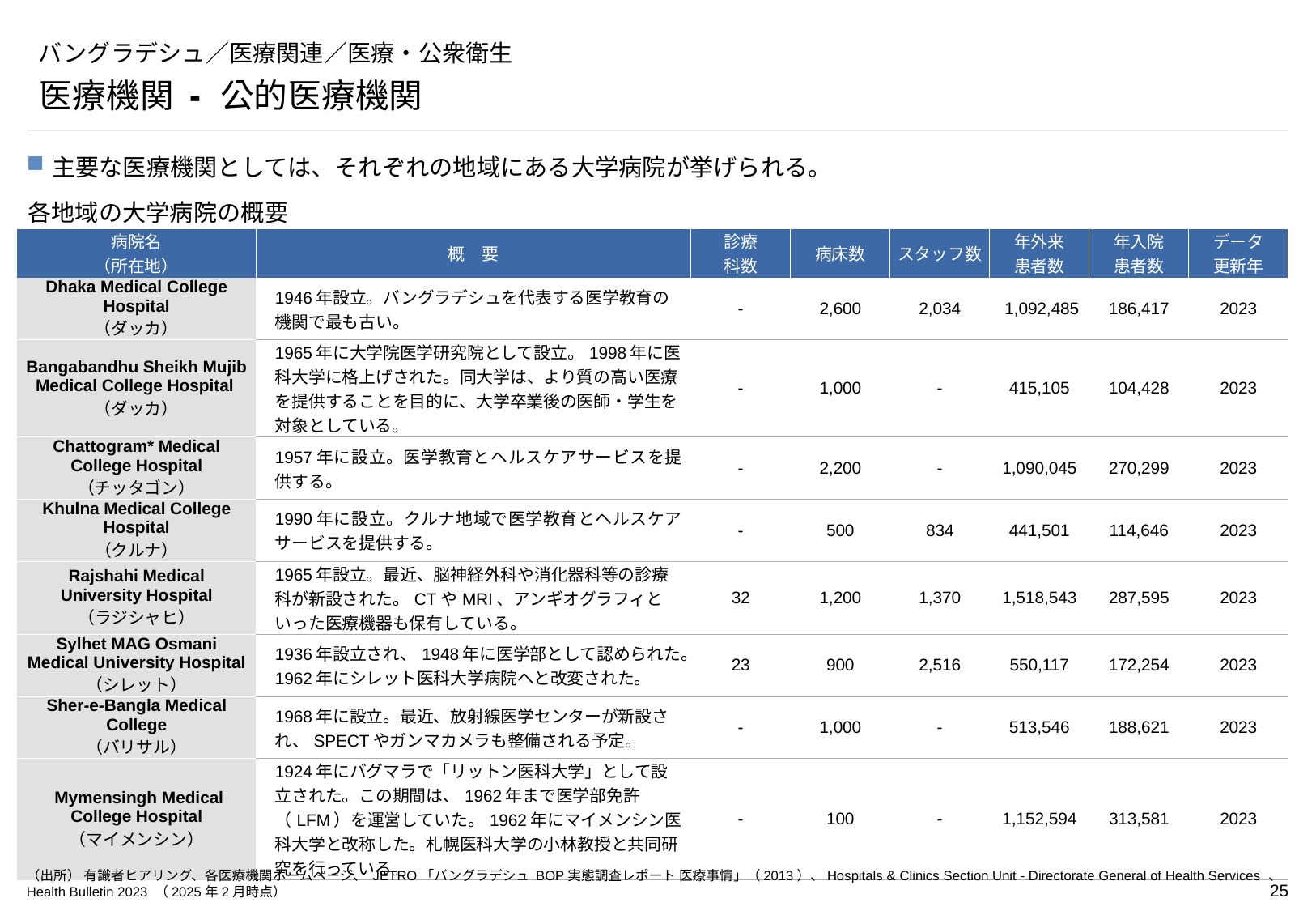

# バングラデシュ／医療関連／医療・公衆衛生
医療機関 - 公的医療機関
主要な医療機関としては、それぞれの地域にある大学病院が挙げられる。
各地域の大学病院の概要
| 病院名 （所在地） | 概　要 | 診療 科数 | 病床数 | スタッフ数 | 年外来 患者数 | 年入院 患者数 | データ 更新年 |
| --- | --- | --- | --- | --- | --- | --- | --- |
| Dhaka Medical College Hospital （ダッカ） | 1946年設立。バングラデシュを代表する医学教育の機関で最も古い。 | - | 2,600 | 2,034 | 1,092,485 | 186,417 | 2023 |
| Bangabandhu Sheikh Mujib Medical College Hospital（ダッカ） | 1965年に大学院医学研究院として設立。1998年に医科大学に格上げされた。同大学は、より質の高い医療を提供することを目的に、大学卒業後の医師・学生を対象としている。 | - | 1,000 | - | 415,105 | 104,428 | 2023 |
| Chattogram\* Medical College Hospital （チッタゴン） | 1957年に設立。医学教育とヘルスケアサービスを提供する。 | - | 2,200 | - | 1,090,045 | 270,299 | 2023 |
| Khulna Medical College Hospital （クルナ） | 1990年に設立。クルナ地域で医学教育とヘルスケアサービスを提供する。 | - | 500 | 834 | 441,501 | 114,646 | 2023 |
| Rajshahi Medical University Hospital （ラジシャヒ） | 1965年設立。最近、脳神経外科や消化器科等の診療科が新設された。CTやMRI、アンギオグラフィといった医療機器も保有している。 | 32 | 1,200 | 1,370 | 1,518,543 | 287,595 | 2023 |
| Sylhet MAG Osmani Medical University Hospital （シレット） | 1936年設立され、1948年に医学部として認められた。1962年にシレット医科大学病院へと改変された。 | 23 | 900 | 2,516 | 550,117 | 172,254 | 2023 |
| Sher-e-Bangla Medical College （バリサル） | 1968年に設立。最近、放射線医学センターが新設され、SPECTやガンマカメラも整備される予定。 | - | 1,000 | - | 513,546 | 188,621 | 2023 |
| Mymensingh Medical College Hospital （マイメンシン） | 1924年にバグマラで「リットン医科大学」として設立された。この期間は、1962年まで医学部免許 （LFM）を運営していた。1962年にマイメンシン医科大学と改称した。札幌医科大学の小林教授と共同研究を行っている。 | - | 100 | - | 1,152,594 | 313,581 | 2023 |
（出所） 有識者ヒアリング、各医療機関ホームページ、 JETRO「バングラデシュ BOP実態調査レポート 医療事情」（2013）、Hospitals & Clinics Section Unit - Directorate General of Health Services 、Health Bulletin 2023 （2025年2月時点）